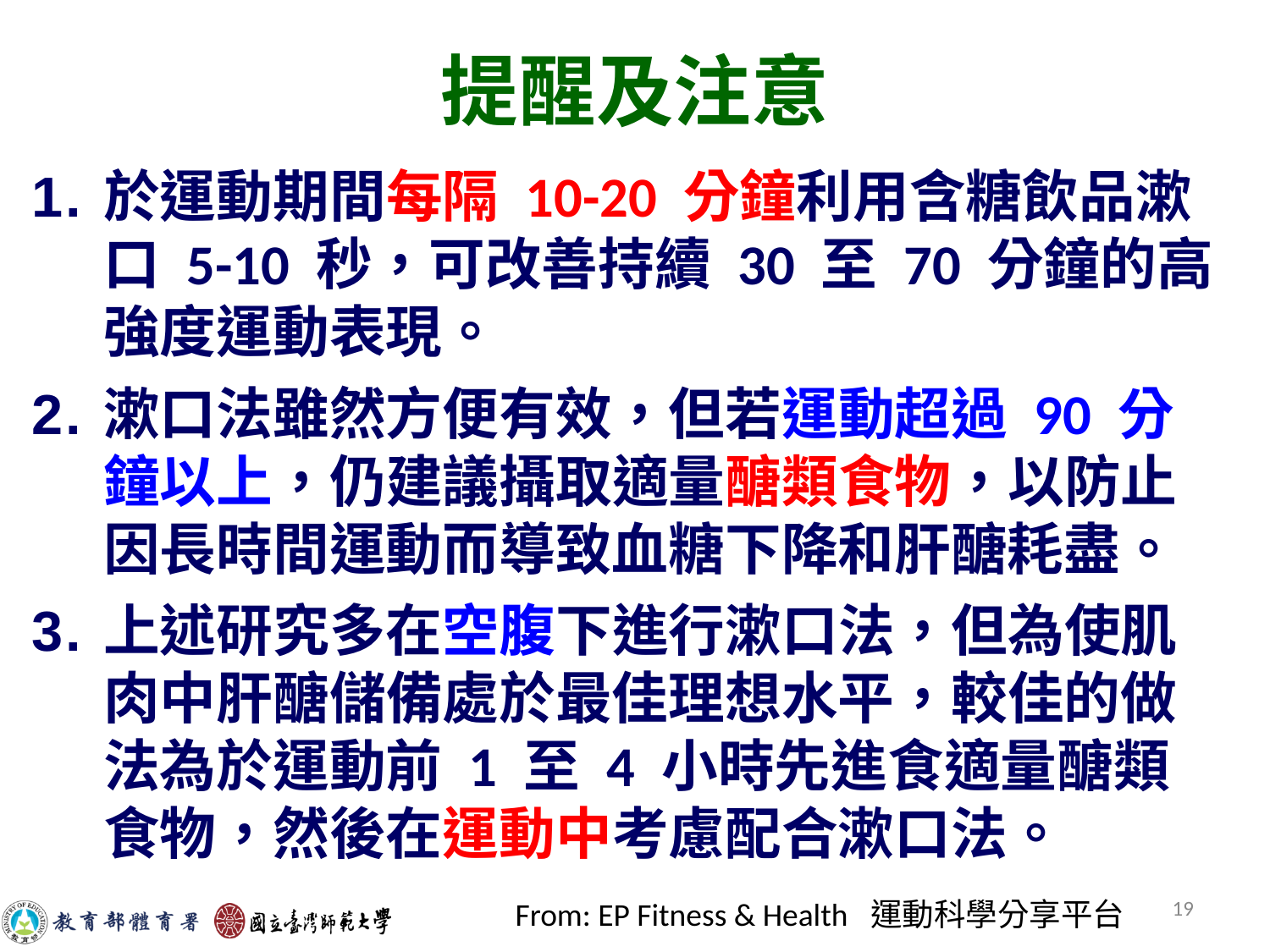

# 提醒及注意
於運動期間每隔 10-20 分鐘利用含糖飲品漱口 5-10 秒，可改善持續 30 至 70 分鐘的高強度運動表現。
漱口法雖然方便有效，但若運動超過 90 分鐘以上，仍建議攝取適量醣類食物，以防止因長時間運動而導致血糖下降和肝醣耗盡。
上述研究多在空腹下進行漱口法，但為使肌肉中肝醣儲備處於最佳理想水平，較佳的做法為於運動前 1 至 4 小時先進食適量醣類食物，然後在運動中考慮配合漱口法。
19
From: EP Fitness & Health  運動科學分享平台